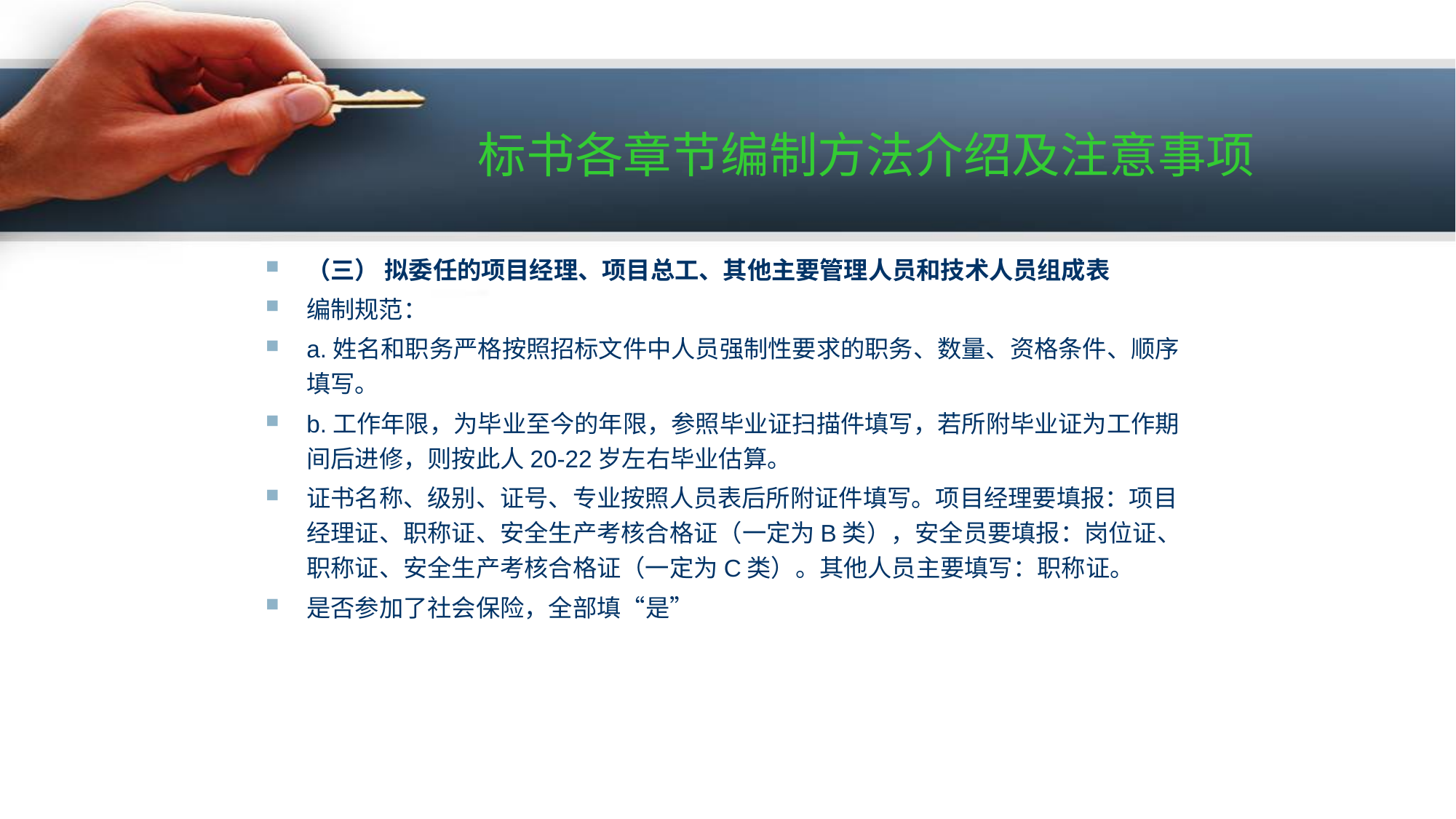

# 标书各章节编制方法介绍及注意事项
（三） 拟委任的项目经理、项目总工、其他主要管理人员和技术人员组成表
编制规范：
a.姓名和职务严格按照招标文件中人员强制性要求的职务、数量、资格条件、顺序填写。
b.工作年限，为毕业至今的年限，参照毕业证扫描件填写，若所附毕业证为工作期间后进修，则按此人20-22岁左右毕业估算。
证书名称、级别、证号、专业按照人员表后所附证件填写。项目经理要填报：项目经理证、职称证、安全生产考核合格证（一定为B类），安全员要填报：岗位证、职称证、安全生产考核合格证（一定为C类）。其他人员主要填写：职称证。
是否参加了社会保险，全部填“是”